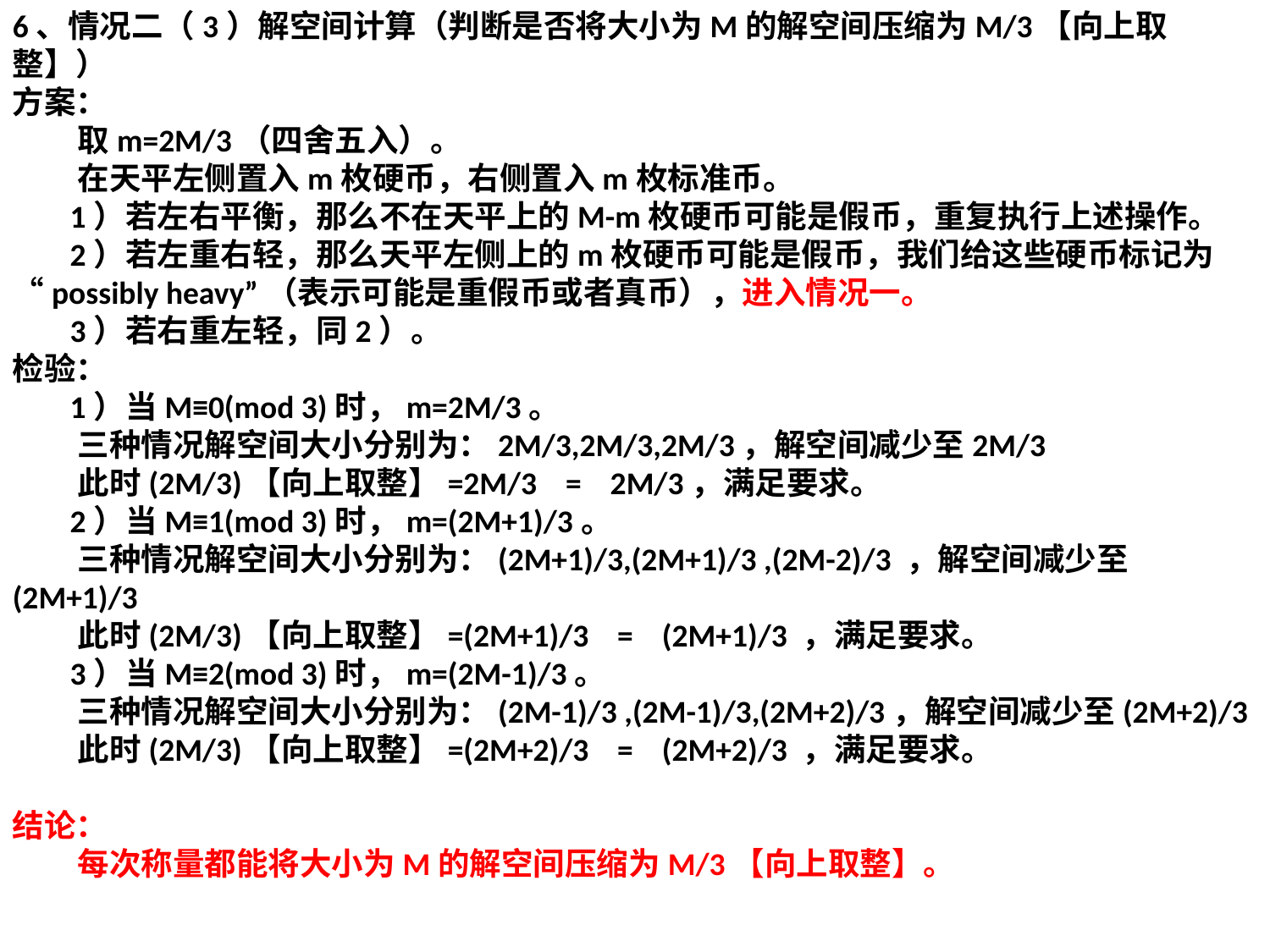

6、情况二（3）解空间计算（判断是否将大小为M的解空间压缩为M/3【向上取整】）
方案：
        取m=2M/3（四舍五入）。
        在天平左侧置入m枚硬币，右侧置入m枚标准币。
        1）若左右平衡，那么不在天平上的M-m枚硬币可能是假币，重复执行上述操作。
        2）若左重右轻，那么天平左侧上的m枚硬币可能是假币，我们给这些硬币标记为“possibly heavy”（表示可能是重假币或者真币），进入情况一。
        3）若右重左轻，同2）。
检验：
        1）当M≡0(mod 3)时，m=2M/3。
        三种情况解空间大小分别为：2M/3,2M/3,2M/3，解空间减少至2M/3
        此时(2M/3)【向上取整】=2M/3    =    2M/3，满足要求。
        2）当M≡1(mod 3)时，m=(2M+1)/3。
        三种情况解空间大小分别为：(2M+1)/3,(2M+1)/3 ,(2M-2)/3 ，解空间减少至(2M+1)/3
        此时(2M/3)【向上取整】=(2M+1)/3    =    (2M+1)/3 ，满足要求。
        3）当M≡2(mod 3)时，m=(2M-1)/3。
        三种情况解空间大小分别为：(2M-1)/3 ,(2M-1)/3,(2M+2)/3，解空间减少至(2M+2)/3
        此时(2M/3)【向上取整】=(2M+2)/3    =    (2M+2)/3 ，满足要求。

结论：
        每次称量都能将大小为M的解空间压缩为M/3【向上取整】。